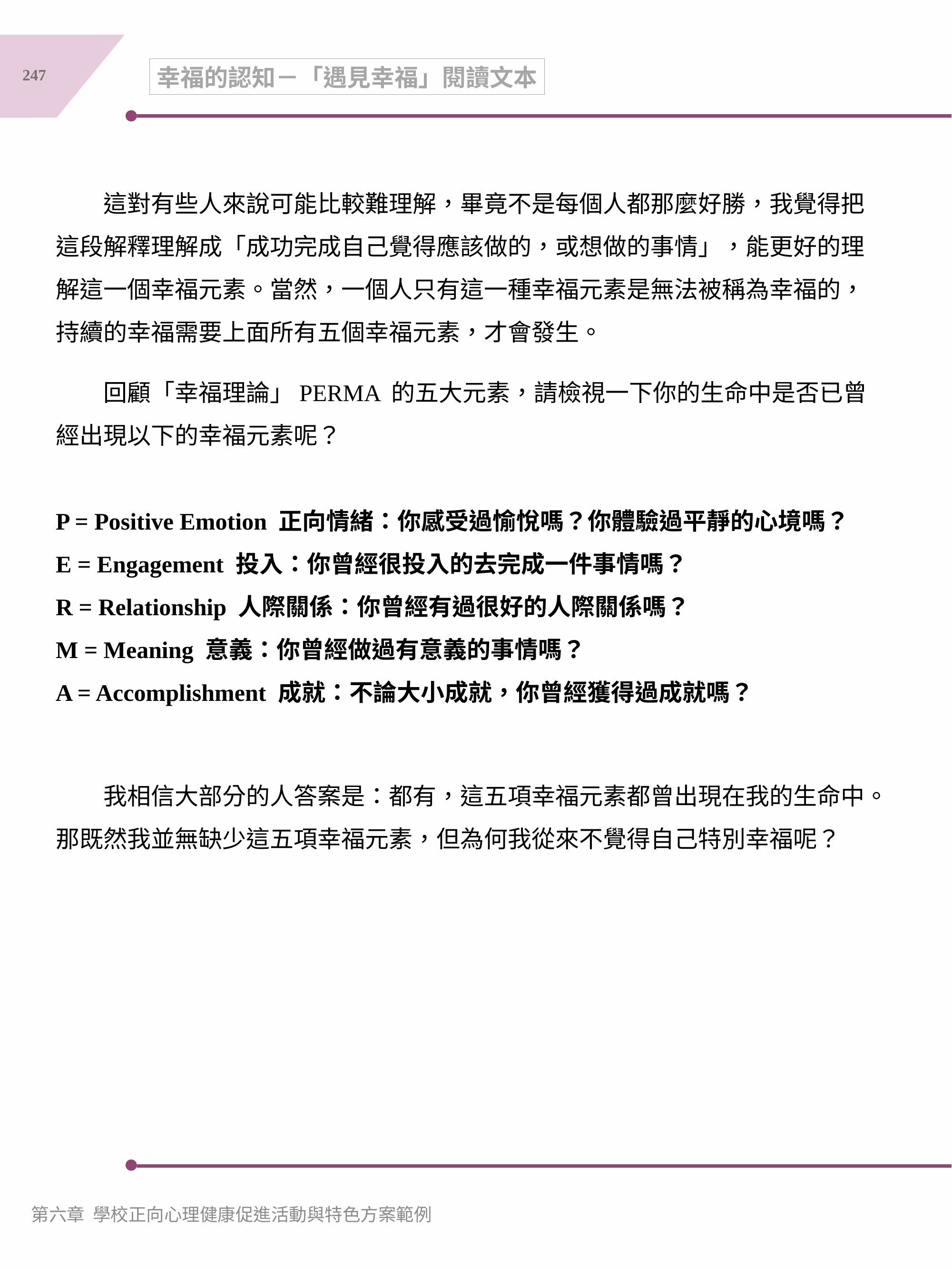

247
幸福的認知－「遇見幸福」閱讀文本
　　這對有些人來說可能比較難理解，畢竟不是每個人都那麼好勝，我覺得把這段解釋理解成「成功完成自己覺得應該做的，或想做的事情」，能更好的理解這一個幸福元素。當然，一個人只有這一種幸福元素是無法被稱為幸福的，持續的幸福需要上面所有五個幸福元素，才會發生。
　　回顧「幸福理論」PERMA 的五大元素，請檢視一下你的生命中是否已曾經出現以下的幸福元素呢？
P = Positive Emotion 正向情緒：你感受過愉悅嗎？你體驗過平靜的心境嗎？
E = Engagement 投入：你曾經很投入的去完成一件事情嗎？
R = Relationship 人際關係：你曾經有過很好的人際關係嗎？
M = Meaning 意義：你曾經做過有意義的事情嗎？
A = Accomplishment 成就：不論大小成就，你曾經獲得過成就嗎？
　　我相信大部分的人答案是：都有，這五項幸福元素都曾出現在我的生命中。那既然我並無缺少這五項幸福元素，但為何我從來不覺得自己特別幸福呢？
第六章  學校正向心理健康促進活動與特色方案範例